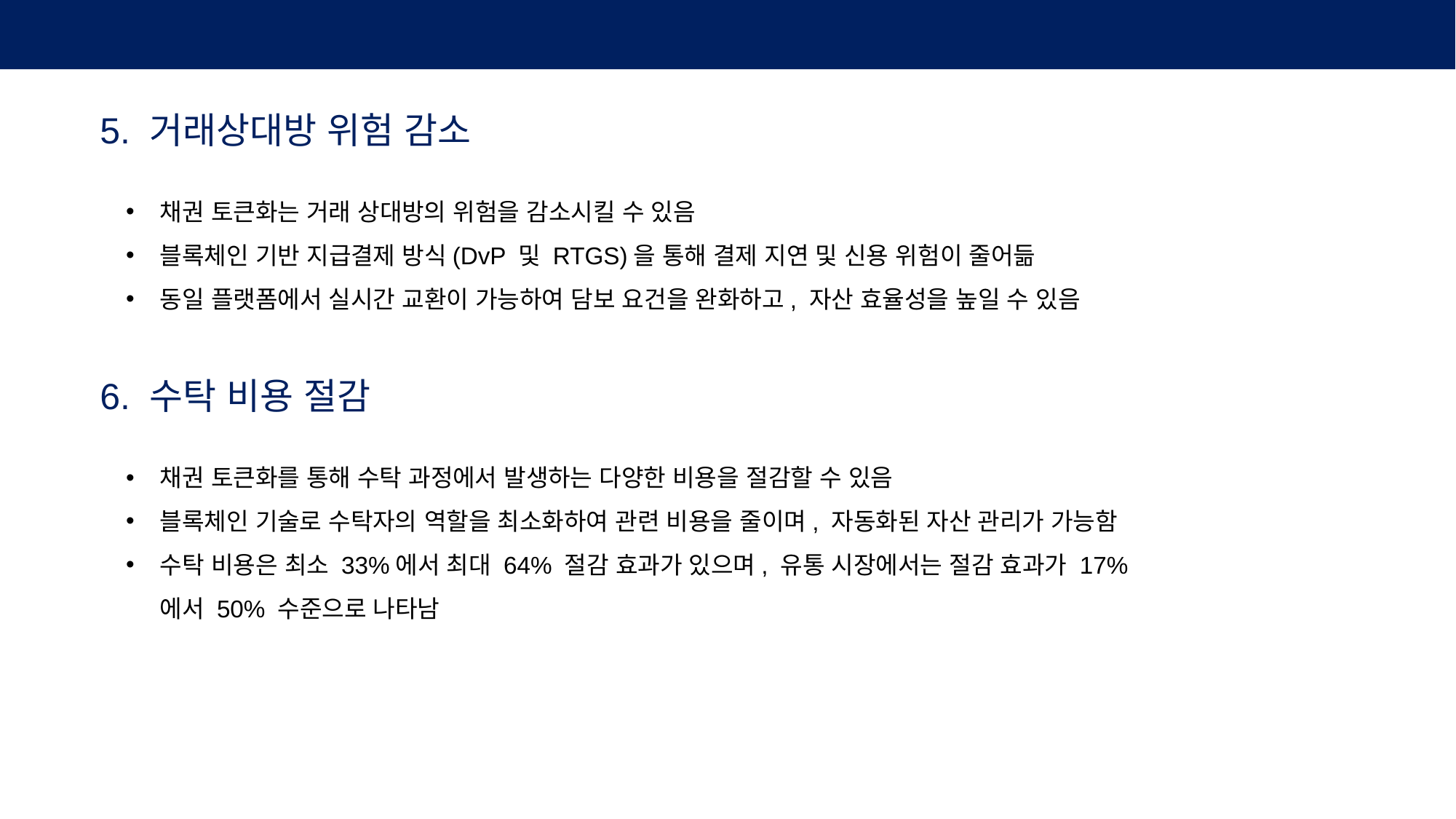

3. 채권토큰의 편익
5. 거래상대방 위험 감소
채권 토큰화는 거래 상대방의 위험을 감소시킬 수 있음
블록체인 기반 지급결제 방식(DvP 및 RTGS)을 통해 결제 지연 및 신용 위험이 줄어듦
동일 플랫폼에서 실시간 교환이 가능하여 담보 요건을 완화하고, 자산 효율성을 높일 수 있음

6. 수탁 비용 절감
채권 토큰화를 통해 수탁 과정에서 발생하는 다양한 비용을 절감할 수 있음
블록체인 기술로 수탁자의 역할을 최소화하여 관련 비용을 줄이며, 자동화된 자산 관리가 가능함
수탁 비용은 최소 33%에서 최대 64% 절감 효과가 있으며, 유통 시장에서는 절감 효과가 17%에서 50% 수준으로 나타남